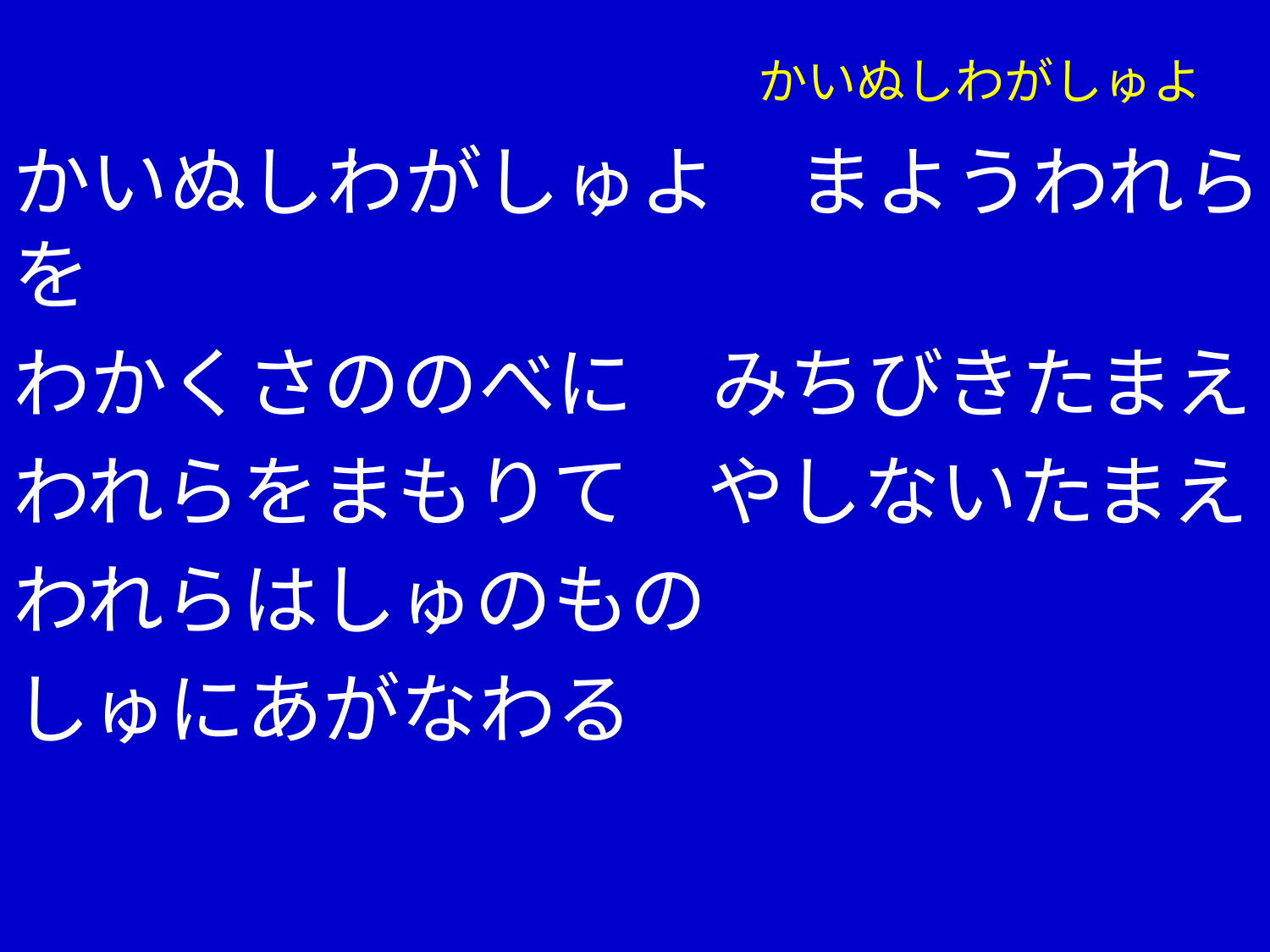

# かいぬしわがしゅよ
かいぬしわがしゅよ　まようわれらを
わかくさののべに　みちびきたまえ
われらをまもりて　やしないたまえ
われらはしゅのもの
しゅにあがなわる